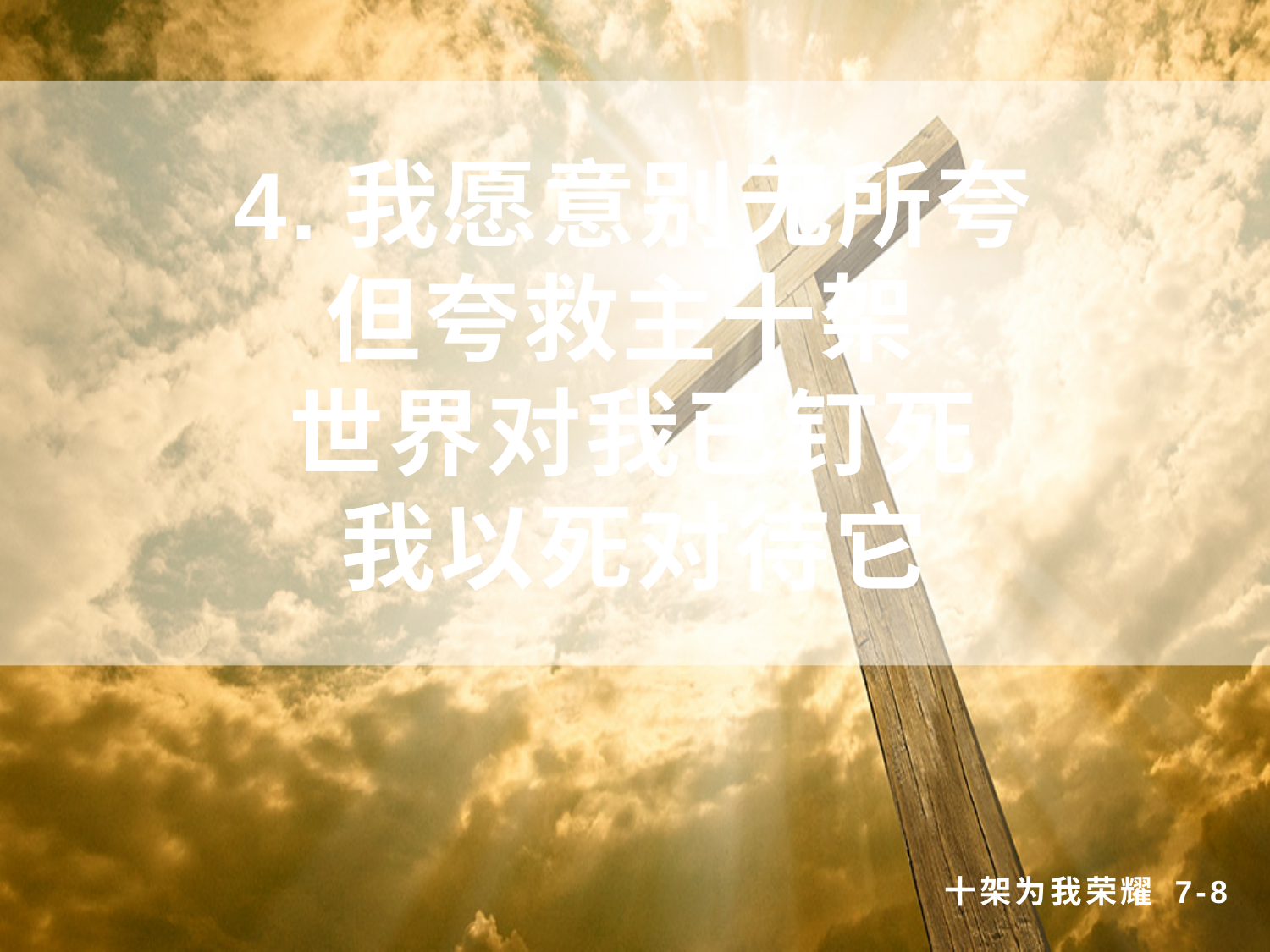

# 4.我愿意别无所夸 但夸救主十架 世界对我已钉死 我以死对待它
十架为我荣耀 7-8